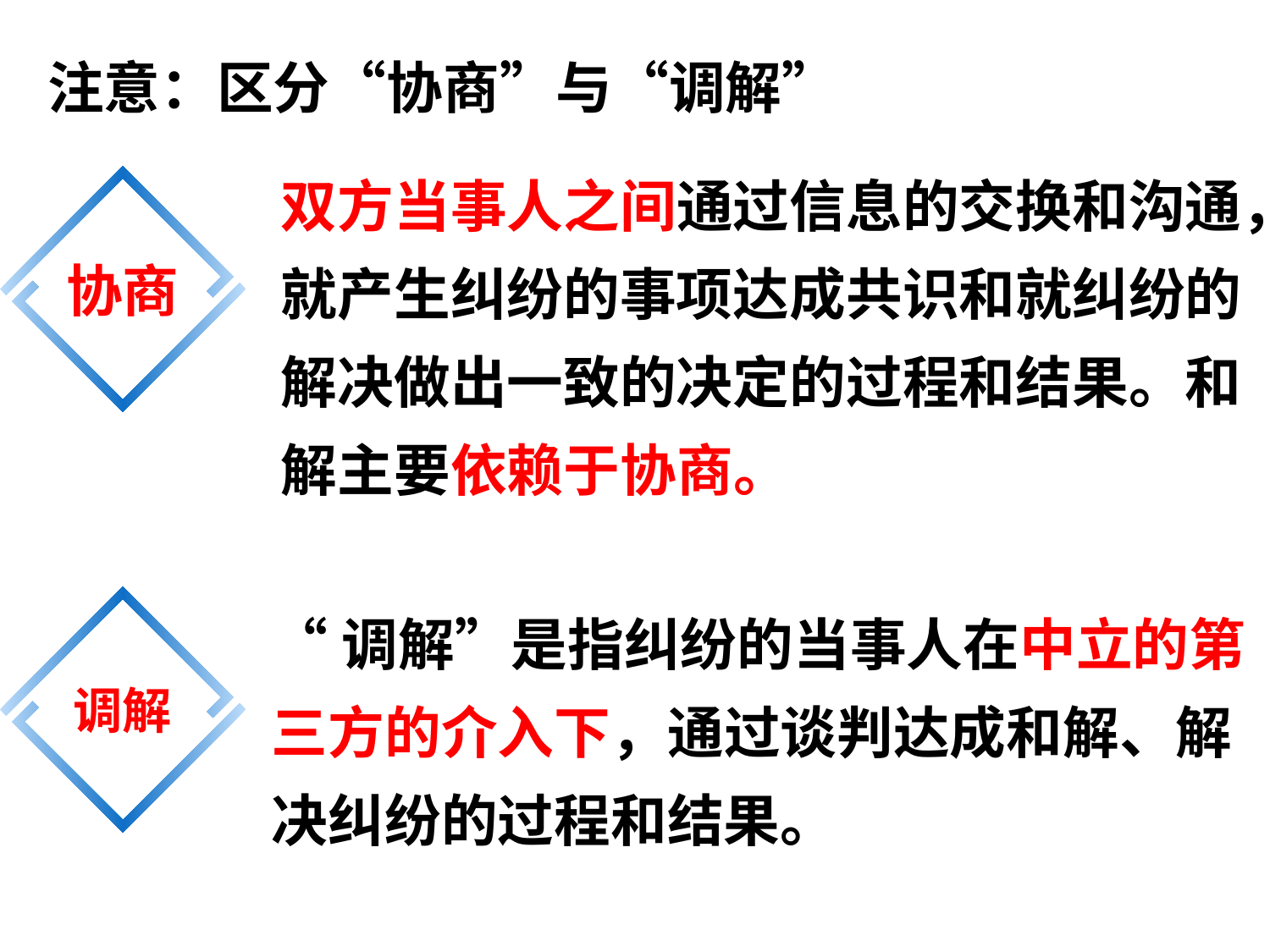

注意：区分“协商”与“调解”
协商
双方当事人之间通过信息的交换和沟通，就产生纠纷的事项达成共识和就纠纷的解决做出一致的决定的过程和结果。和解主要依赖于协商。
调解
“调解”是指纠纷的当事人在中立的第三方的介入下，通过谈判达成和解、解决纠纷的过程和结果。